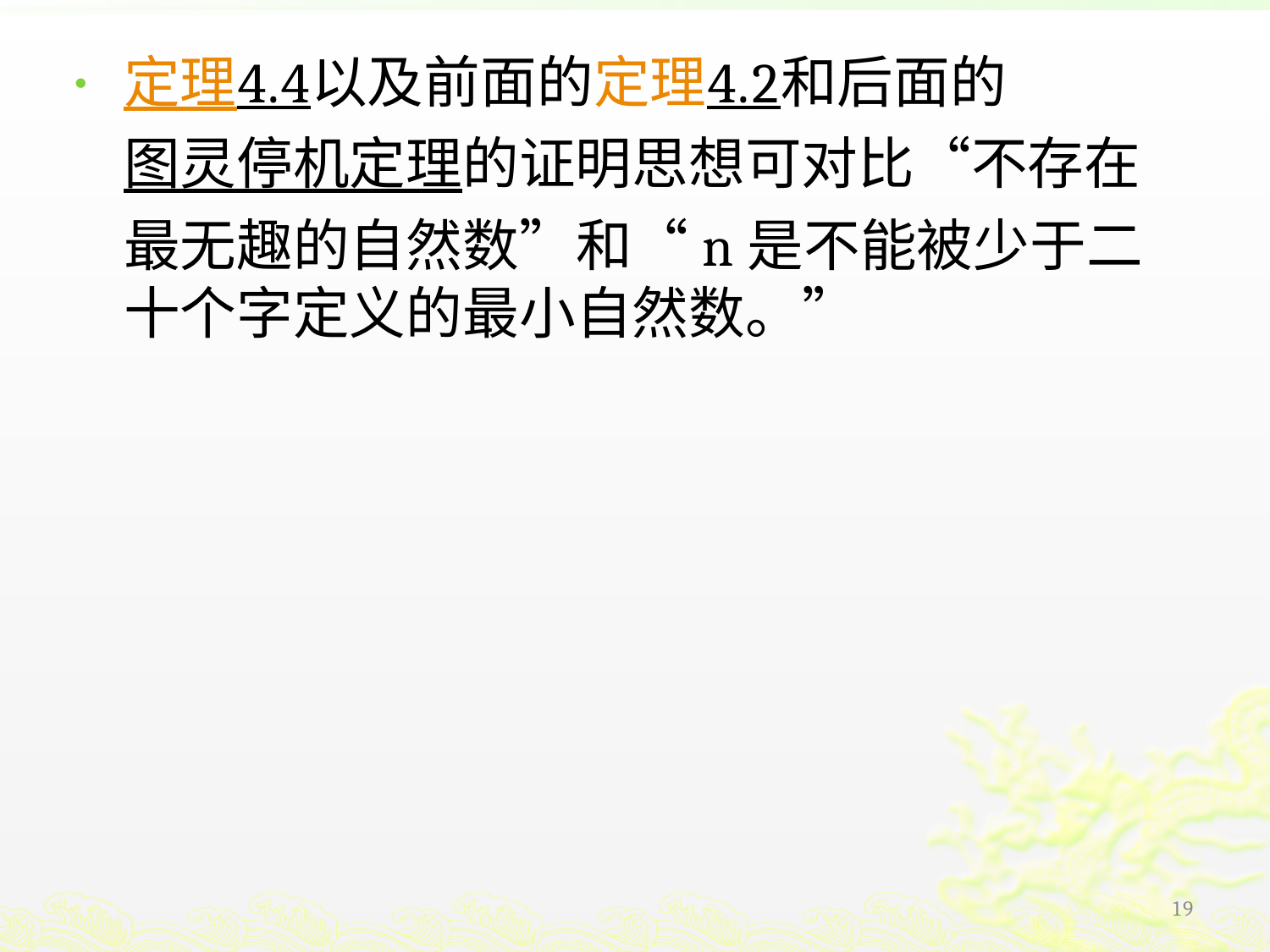

定理4.4以及前面的定理4.2和后面的图灵停机定理的证明思想可对比“不存在最无趣的自然数”和“n是不能被少于二十个字定义的最小自然数。”
19